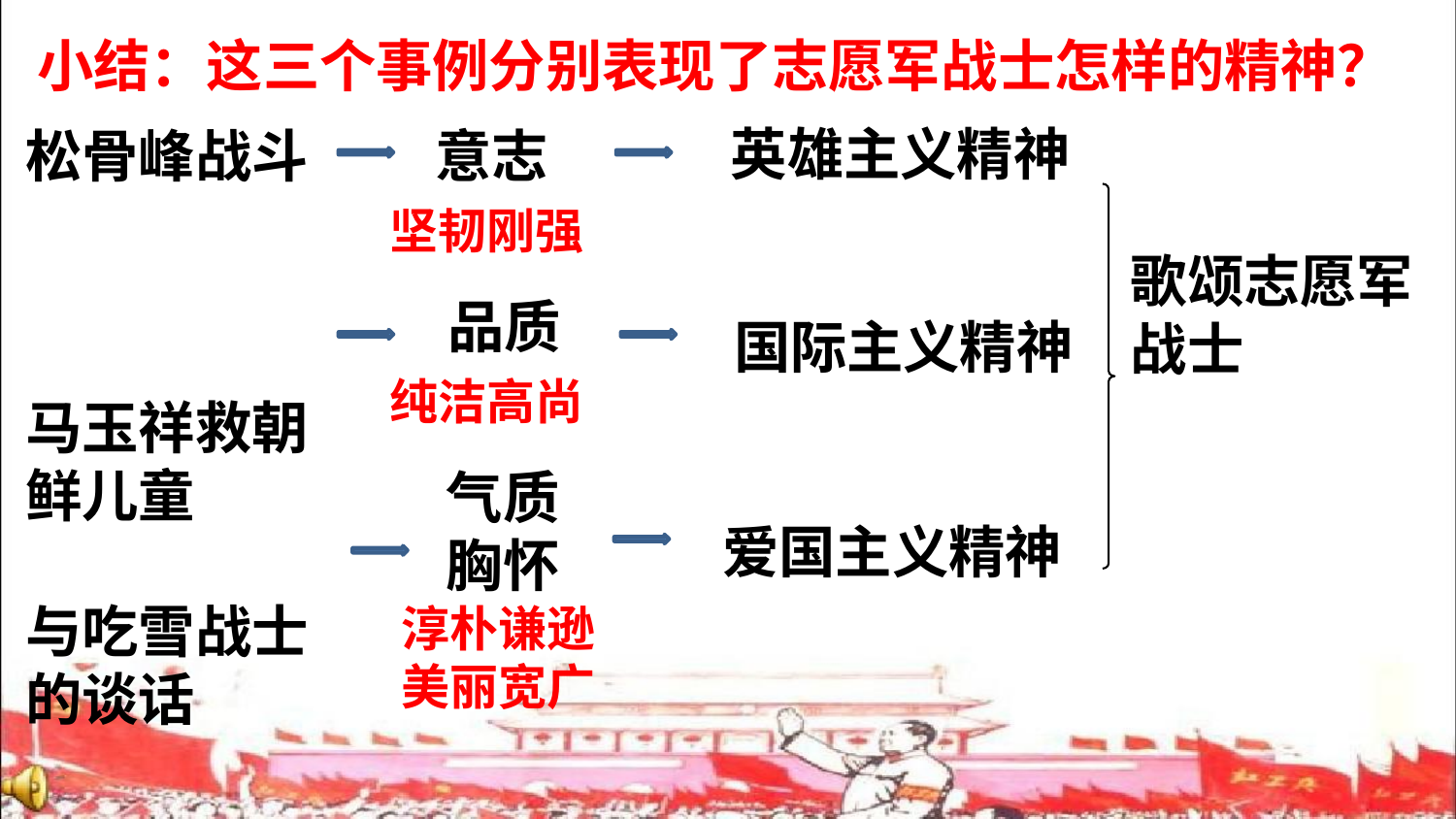

小结：这三个事例分别表现了志愿军战士怎样的精神？
英雄主义精神
松骨峰战斗

马玉祥救朝鲜儿童

与吃雪战士的谈话
意志

坚韧刚强
歌颂志愿军战士

品质
国际主义精神

纯洁高尚
气质
胸怀
爱国主义精神

淳朴谦逊
美丽宽广